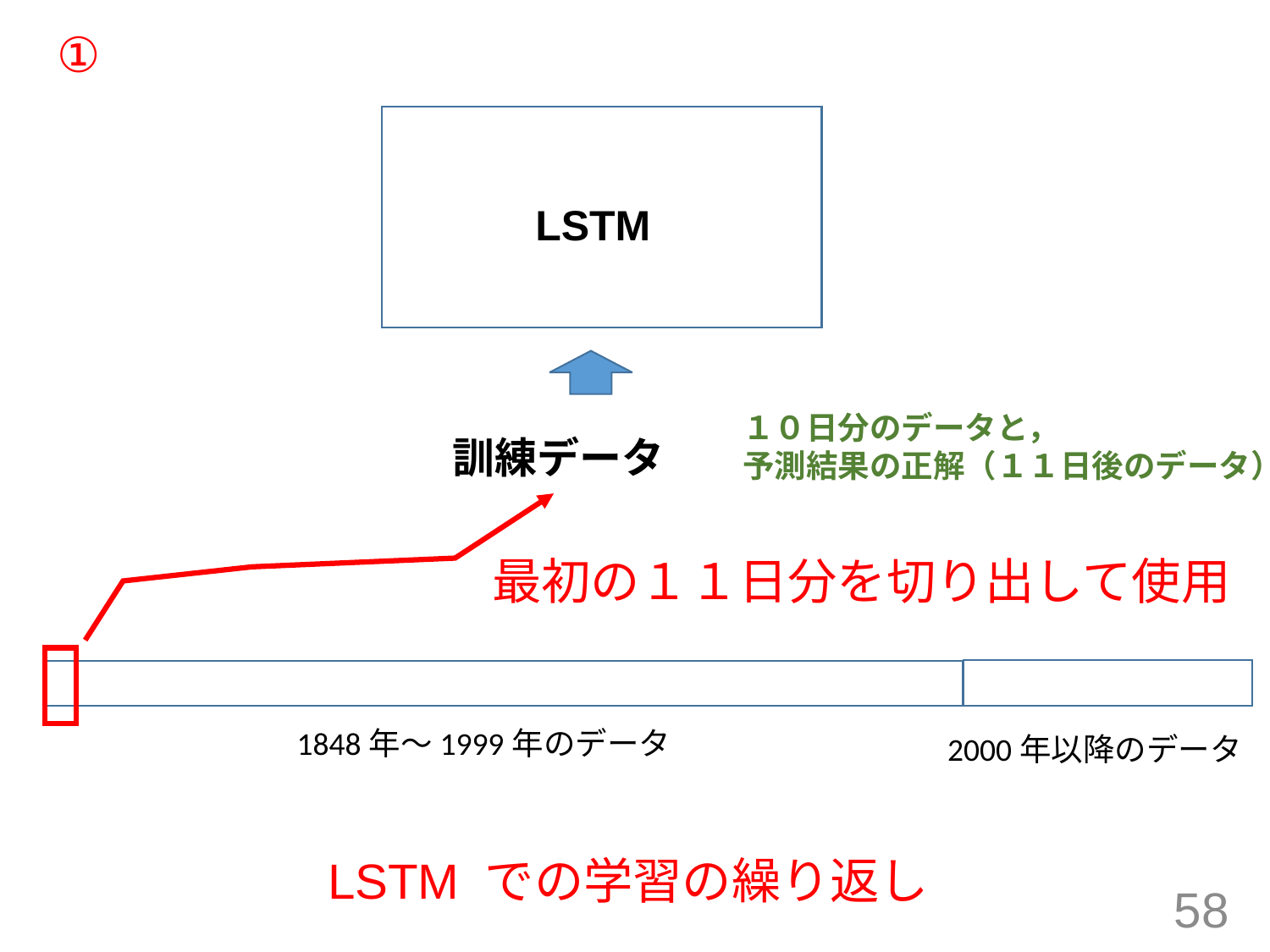

# ①

LSTM

１０日分のデータと，
予測結果の正解（１１日後のデータ）
訓練データ

最初の１１日分を切り出して使用

1848年～1999年のデータ
2000年以降のデータ
LSTM での学習の繰り返し
58